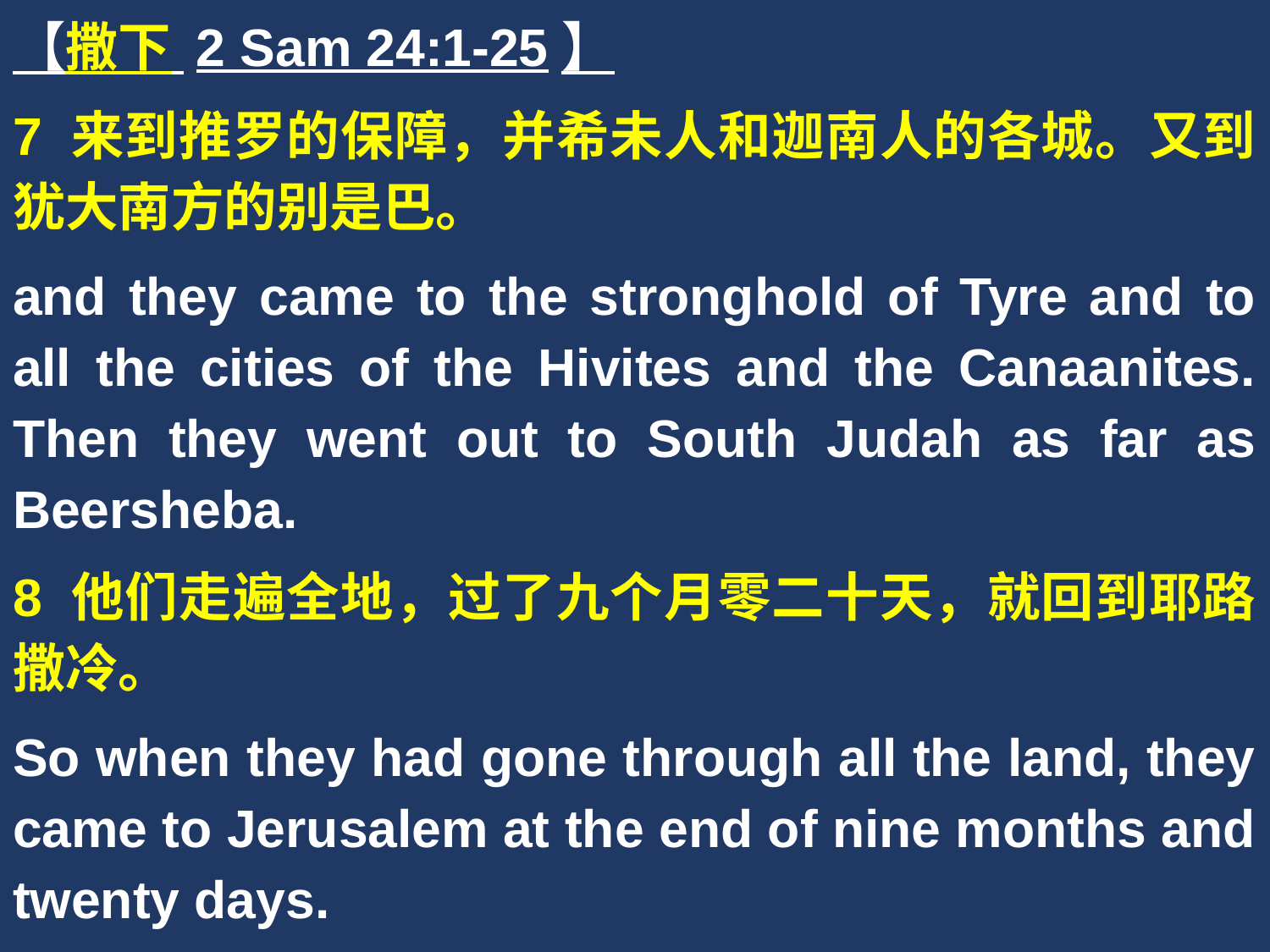

【撒下 2 Sam 24:1-25】
7 来到推罗的保障，并希未人和迦南人的各城。又到犹大南方的别是巴。
and they came to the stronghold of Tyre and to all the cities of the Hivites and the Canaanites. Then they went out to South Judah as far as Beersheba.
8 他们走遍全地，过了九个月零二十天，就回到耶路撒冷。
So when they had gone through all the land, they came to Jerusalem at the end of nine months and twenty days.